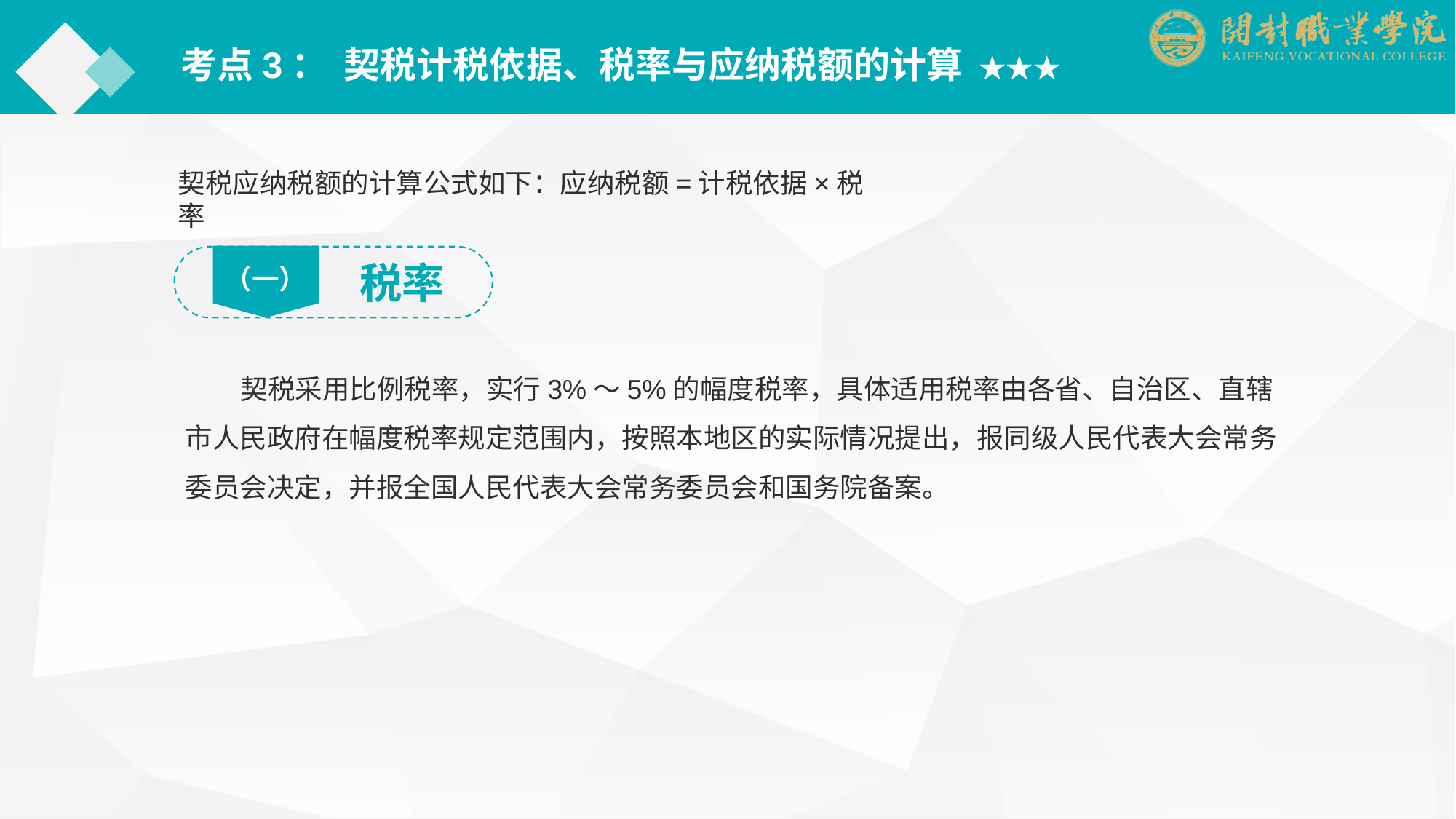

考点3：  契税计税依据、税率与应纳税额的计算  ★★★
契税应纳税额的计算公式如下：应纳税额=计税依据×税率
（一）

税率
   契税采用比例税率，实行3%～5%的幅度税率，具体适用税率由各省、自治区、直辖市人民政府在幅度税率规定范围内，按照本地区的实际情况提出，报同级人民代表大会常务委员会决定，并报全国人民代表大会常务委员会和国务院备案。